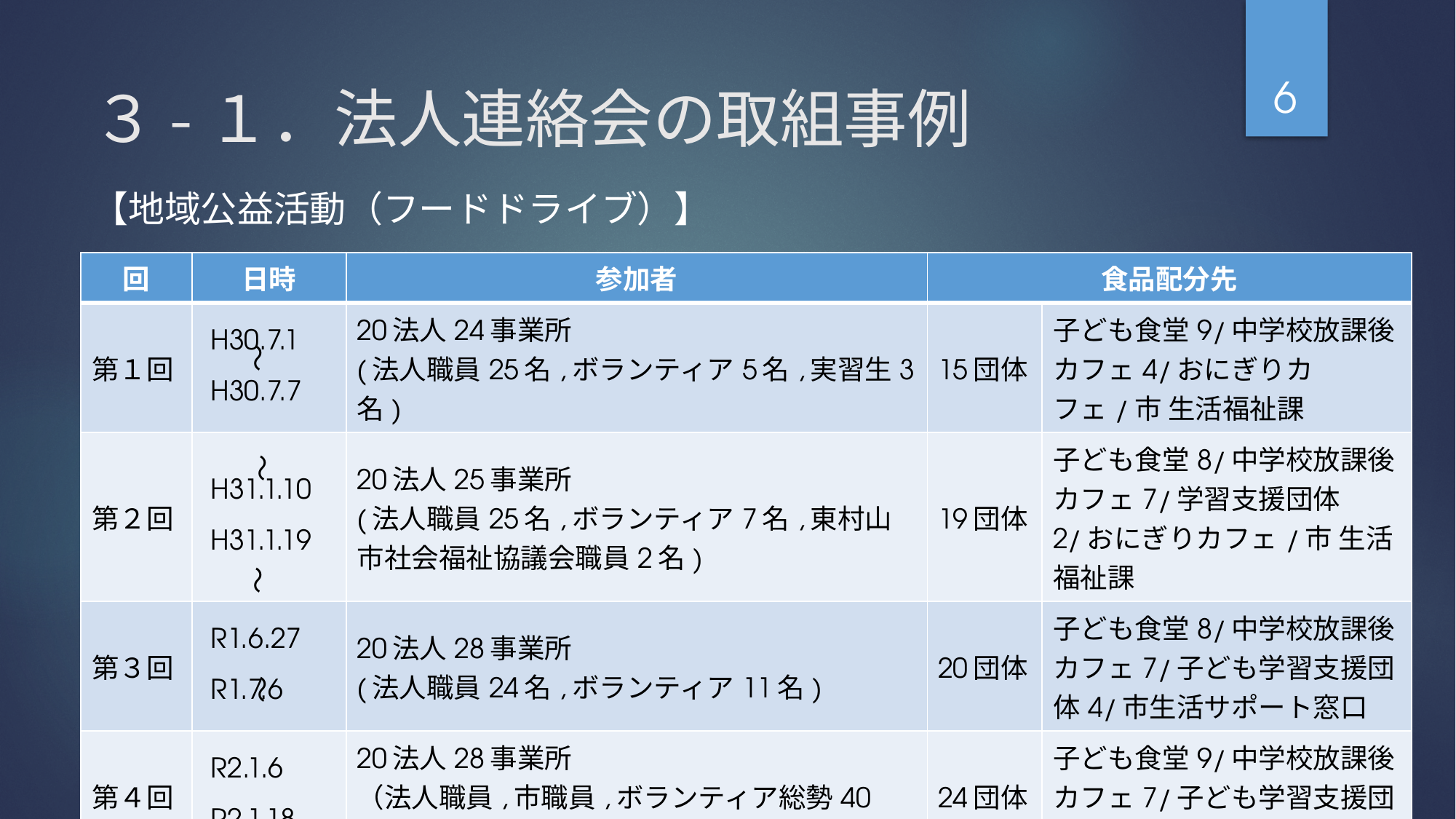

6
# ３-１．法人連絡会の取組事例
【地域公益活動（フードドライブ）】
| 回 | 日時 | 参加者 | 食品配分先 |  |
| --- | --- | --- | --- | --- |
| 第１回 | H30.7.1 H30.7.7 | 20法人24事業所 (法人職員25名,ボランティア5名,実習生3名) | 15団体 | 子ども食堂9/中学校放課後カフェ4/おにぎりカフェ/市 生活福祉課 |
| 第２回 | H31.1.10 H31.1.19 | 20法人25事業所 (法人職員25名,ボランティア7名,東村山市社会福祉協議会職員2名) | 19団体 | 子ども食堂8/中学校放課後カフェ7/学習支援団体2/おにぎりカフェ/市 生活福祉課 |
| 第３回 | R1.6.27 R1.7.6 | 20法人28事業所 (法人職員24名,ボランティア11名) | 20団体 | 子ども食堂8/中学校放課後カフェ7/子ども学習支援団体4/市生活サポート窓口 |
| 第４回 | R2.1.6 R2.1.18 | 20法人28事業所 （法人職員,市職員,ボランティア総勢40名） | 24団体 | 子ども食堂9/中学校放課後カフェ7/子ども学習支援団体7/市生活サポート窓口 |
～
～
～
～